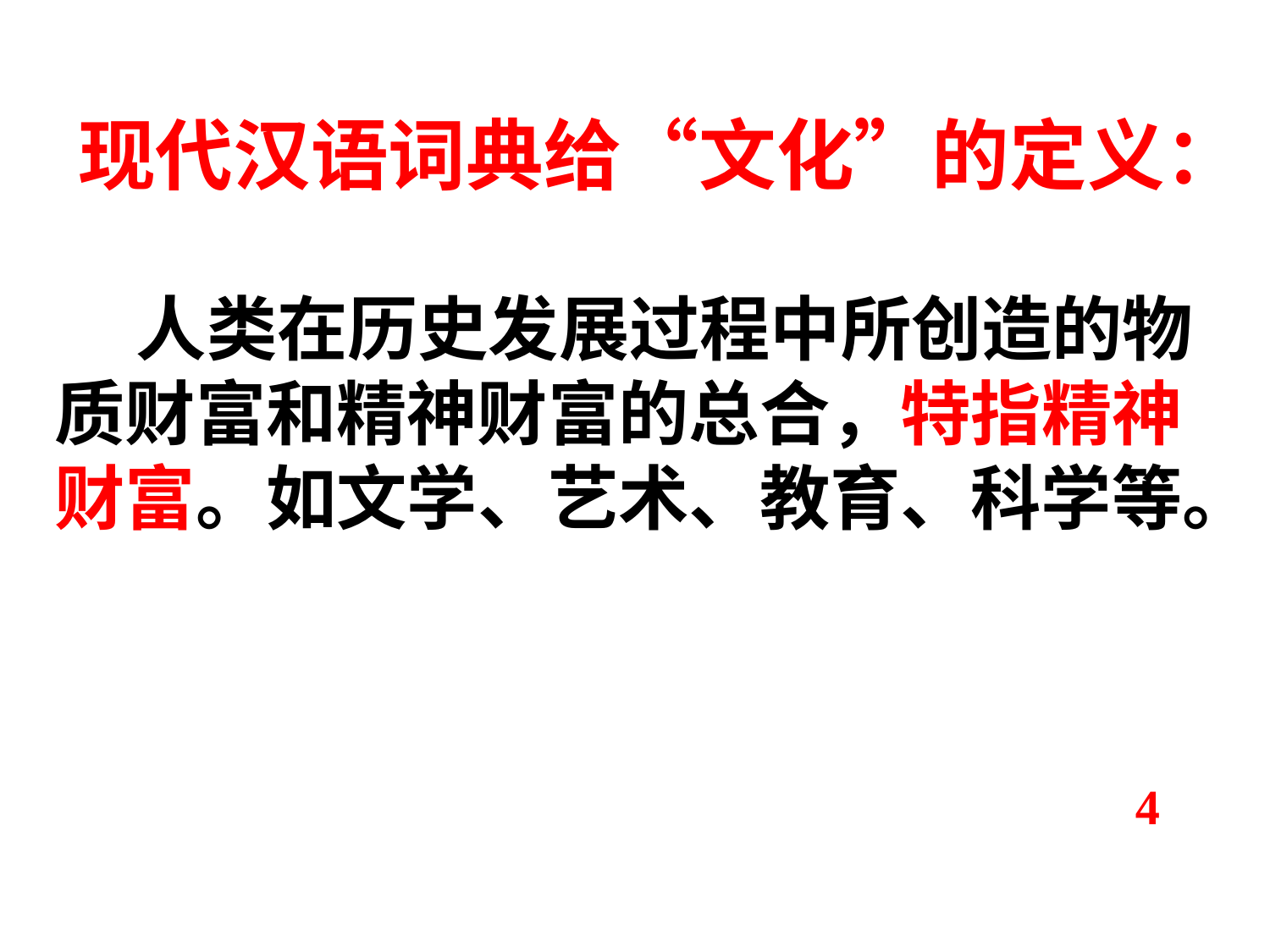

现代汉语词典给“文化”的定义：

    人类在历史发展过程中所创造的物质财富和精神财富的总合，特指精神财富。如文学、艺术、教育、科学等。

                                                                                        4